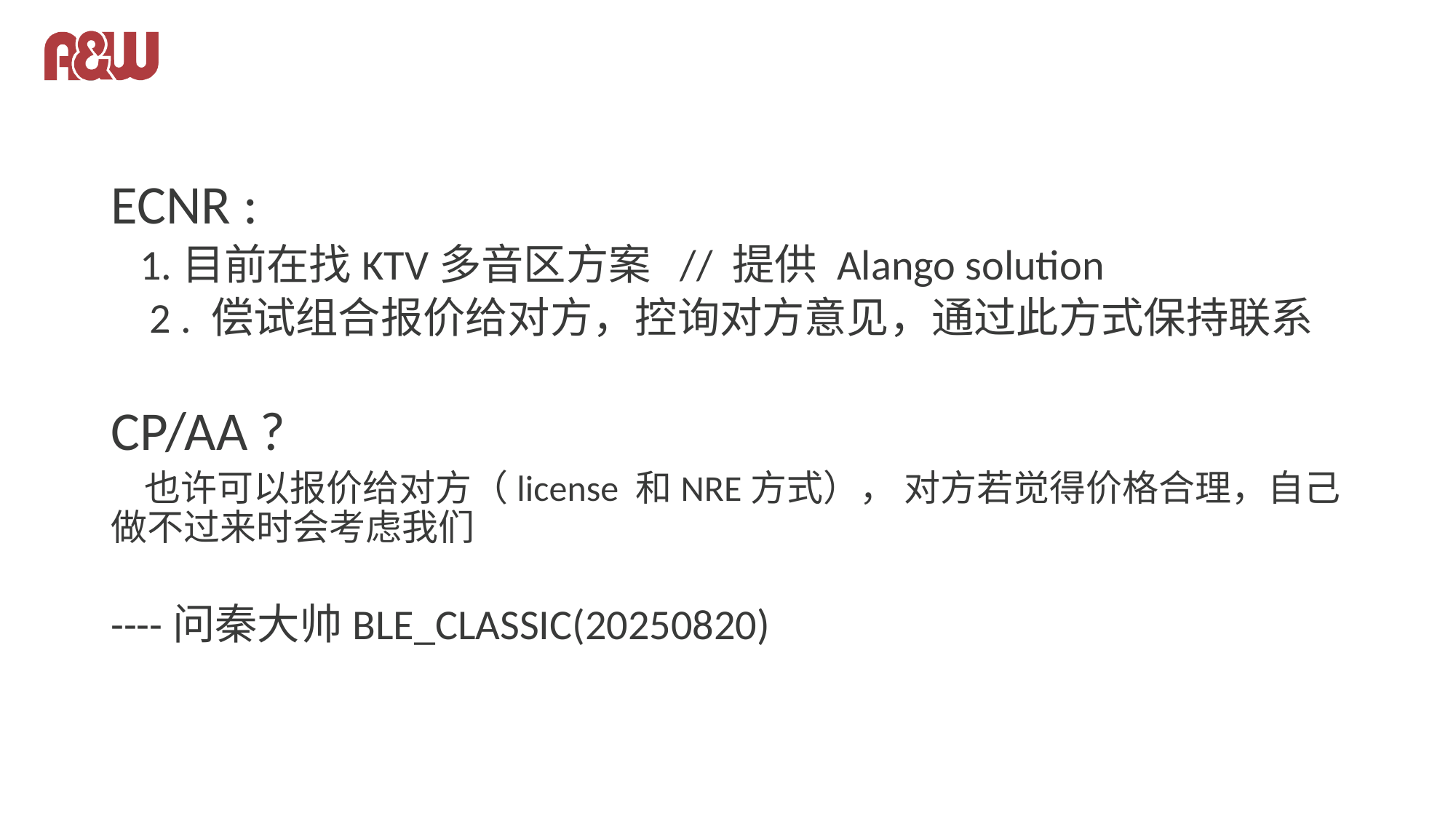

#
ECNR :
   1.目前在找KTV多音区方案  // 提供 Alango solution
    2 . 偿试组合报价给对方，控询对方意见，通过此方式保持联系

CP/AA ?
   也许可以报价给对方（license 和NRE方式）， 对方若觉得价格合理，自己做不过来时会考虑我们

----问秦大帅BLE_CLASSIC(20250820)